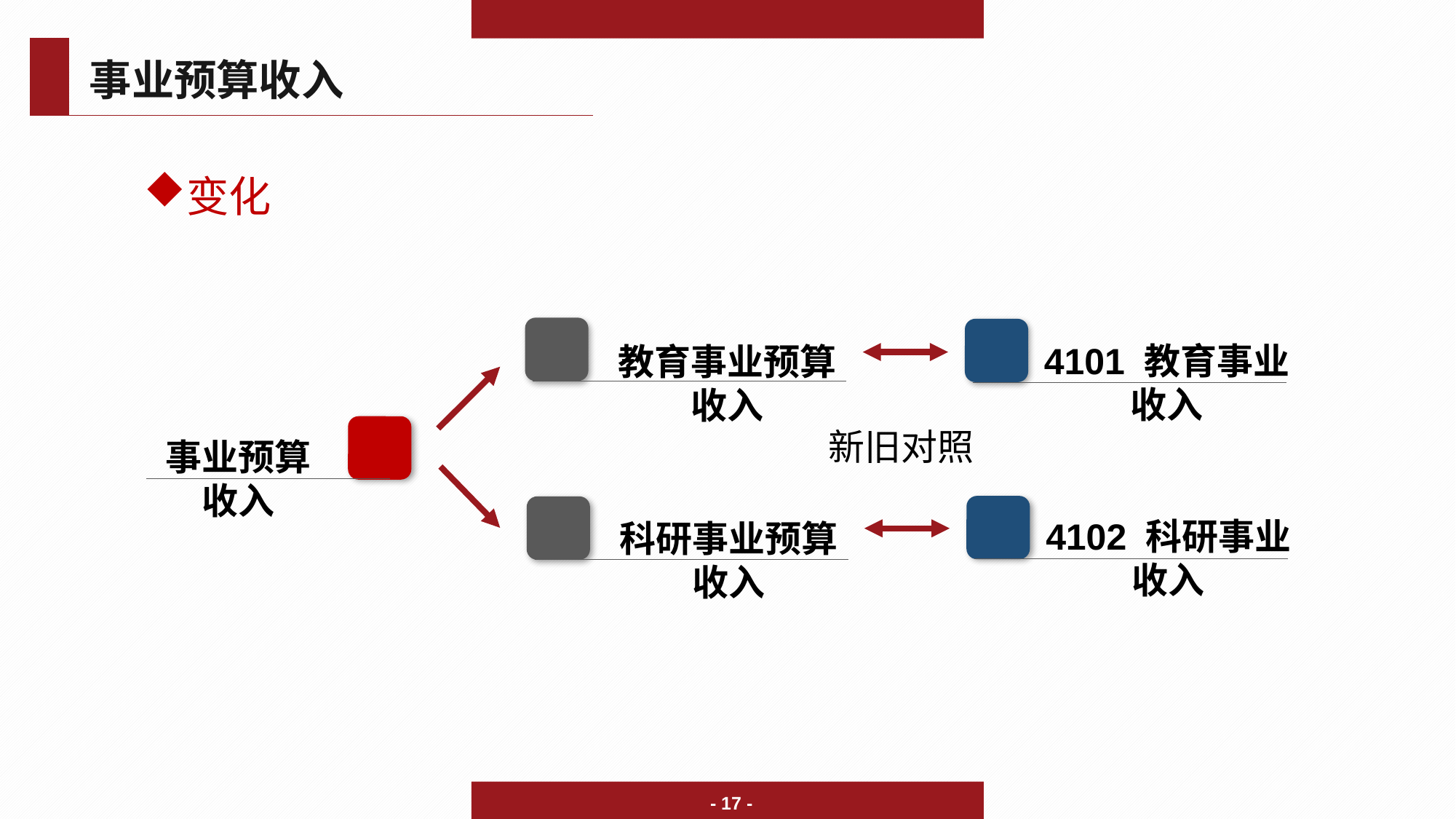

事业预算收入
变化

教育事业预算收入

4101 教育事业
收入

事业预算
收入
新旧对照

4102 科研事业
收入

科研事业预算收入

- 17 -